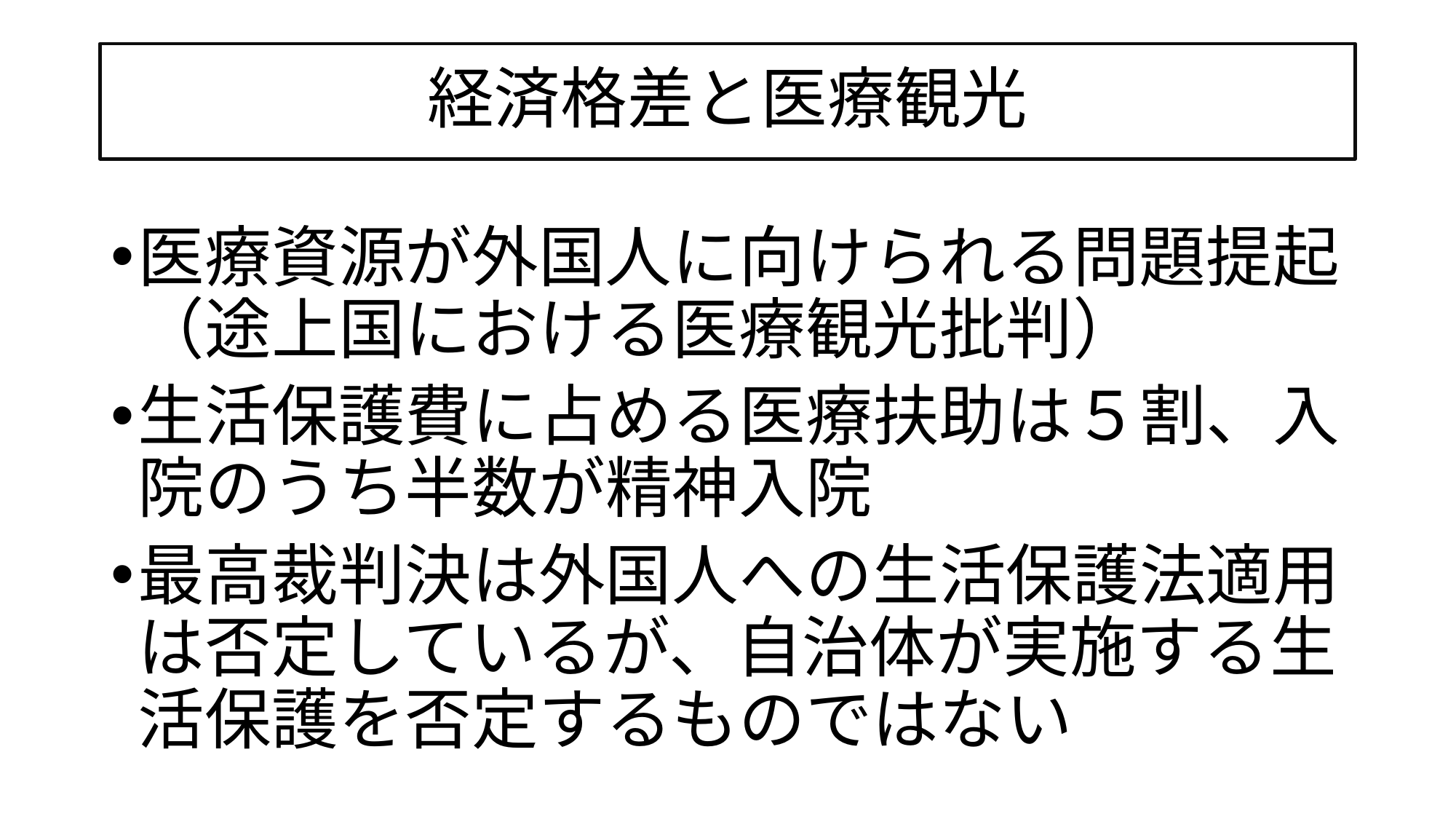

# 経済格差と医療観光
医療資源が外国人に向けられる問題提起（途上国における医療観光批判）
生活保護費に占める医療扶助は５割、入院のうち半数が精神入院
最高裁判決は外国人への生活保護法適用は否定しているが、自治体が実施する生活保護を否定するものではない